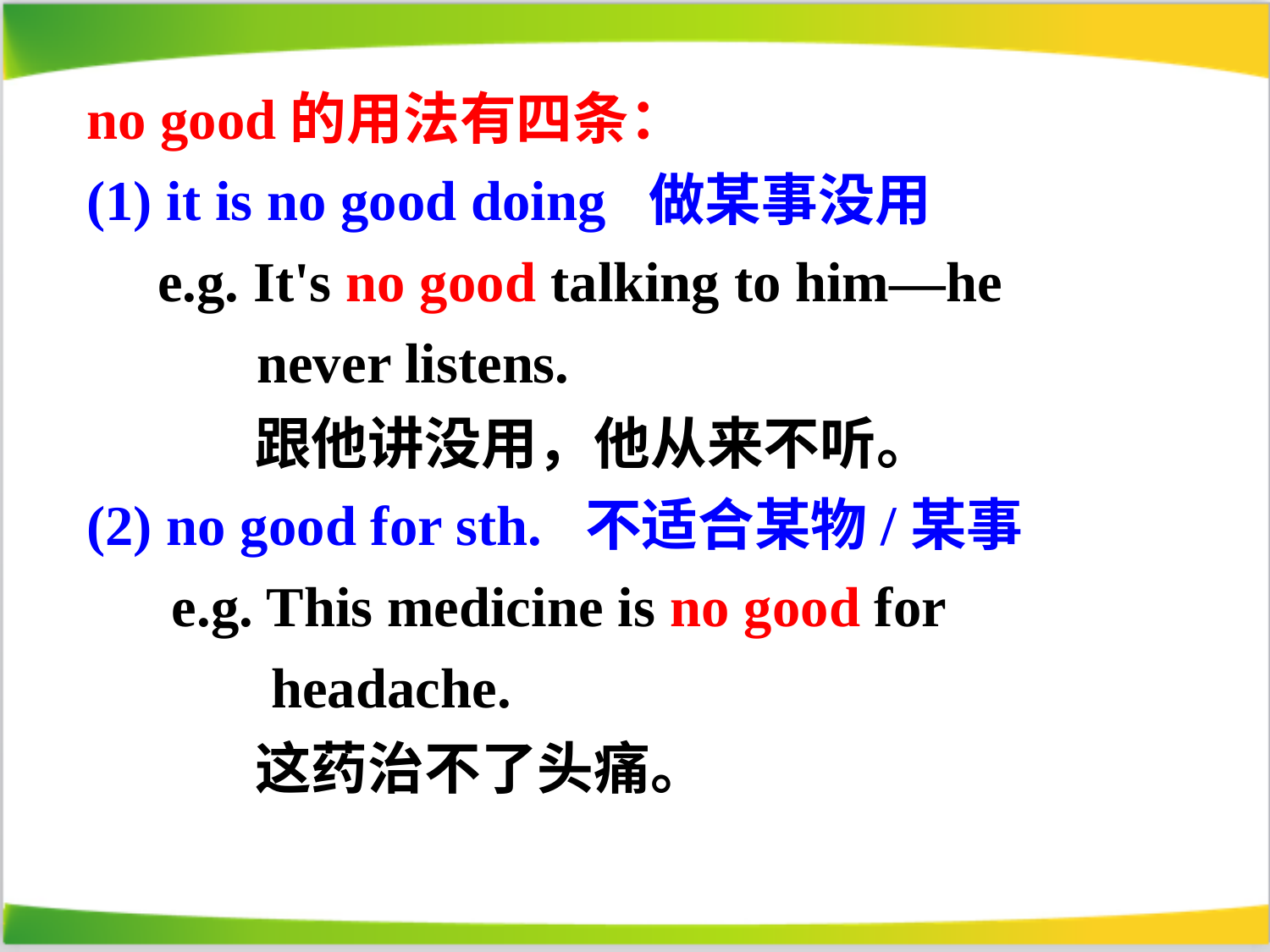

no good的用法有四条：
(1) it is no good doing  做某事没用
     e.g. It's no good talking to him—he
            never listens.
            跟他讲没用，他从来不听。
(2) no good for sth.  不适合某物/某事
      e.g. This medicine is no good for
             headache.
            这药治不了头痛。